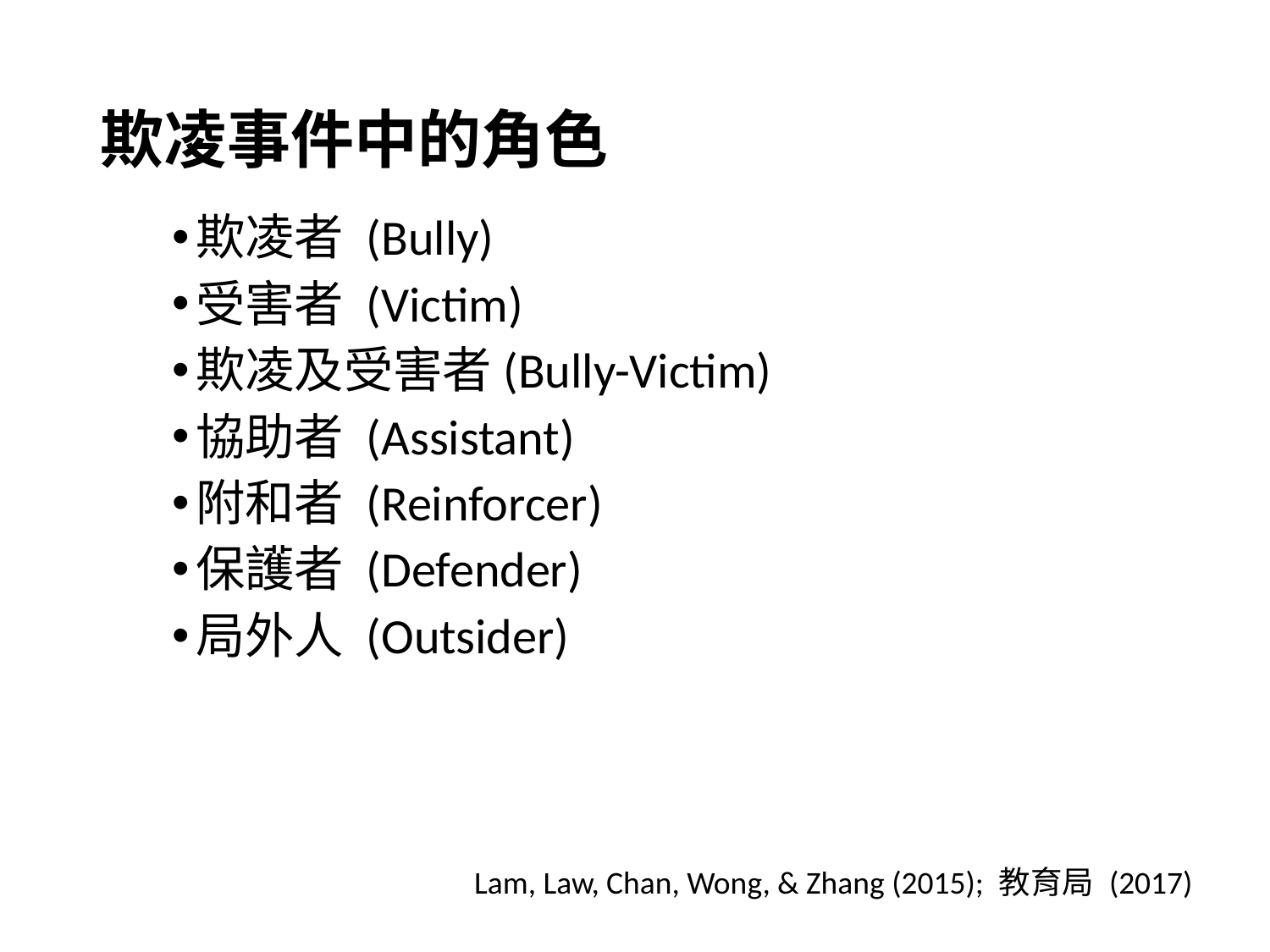

# 欺凌事件中的角色
欺凌者 (Bully)
受害者 (Victim)
欺凌及受害者(Bully-Victim)
協助者 (Assistant)
附和者 (Reinforcer)
保護者 (Defender)
局外人 (Outsider)

Lam, Law, Chan, Wong, & Zhang (2015); 教育局 (2017)